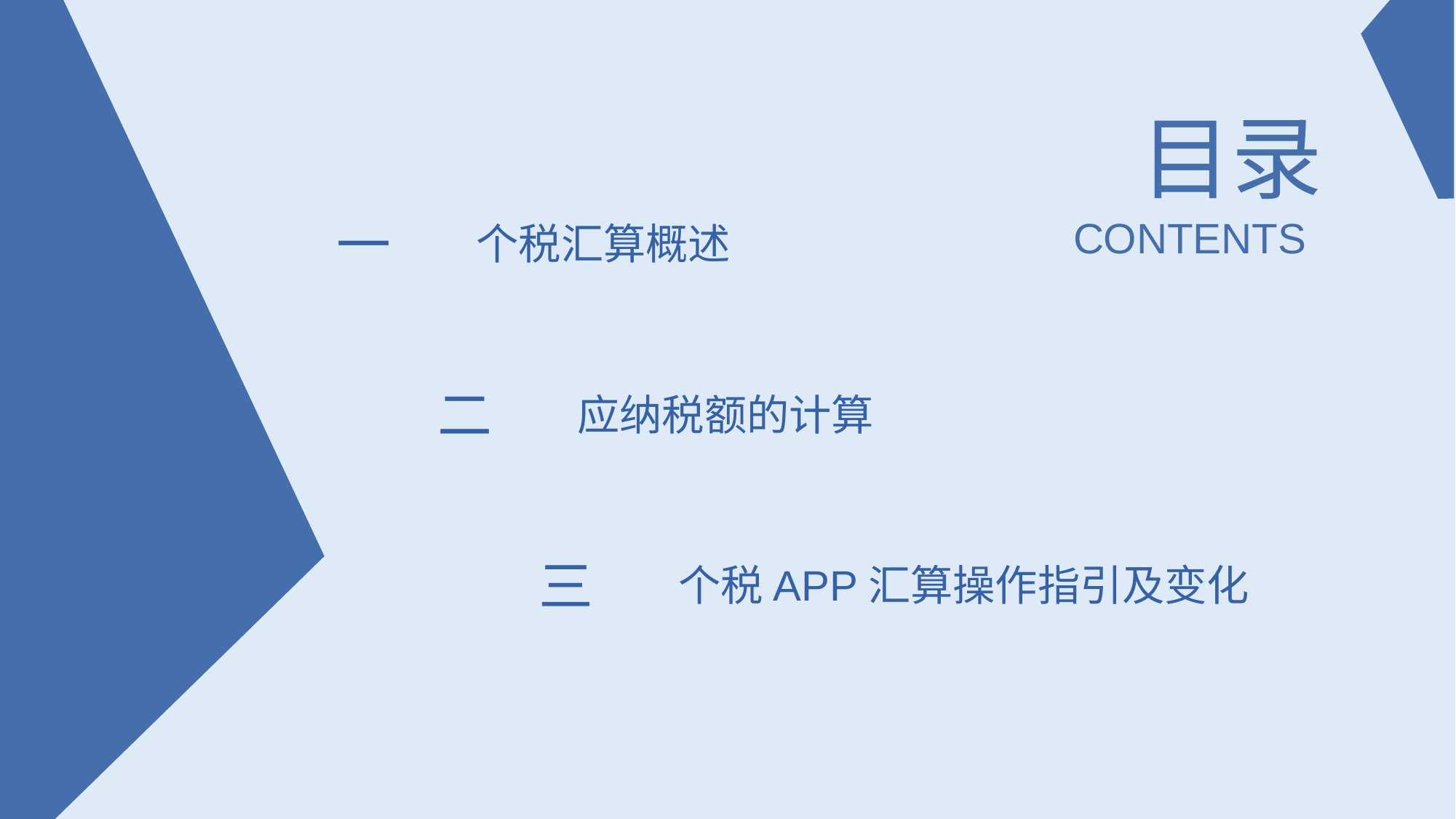

目录
个税汇算概述
一
CONTENTS
应纳税额的计算
二
三
个税APP汇算操作指引及变化